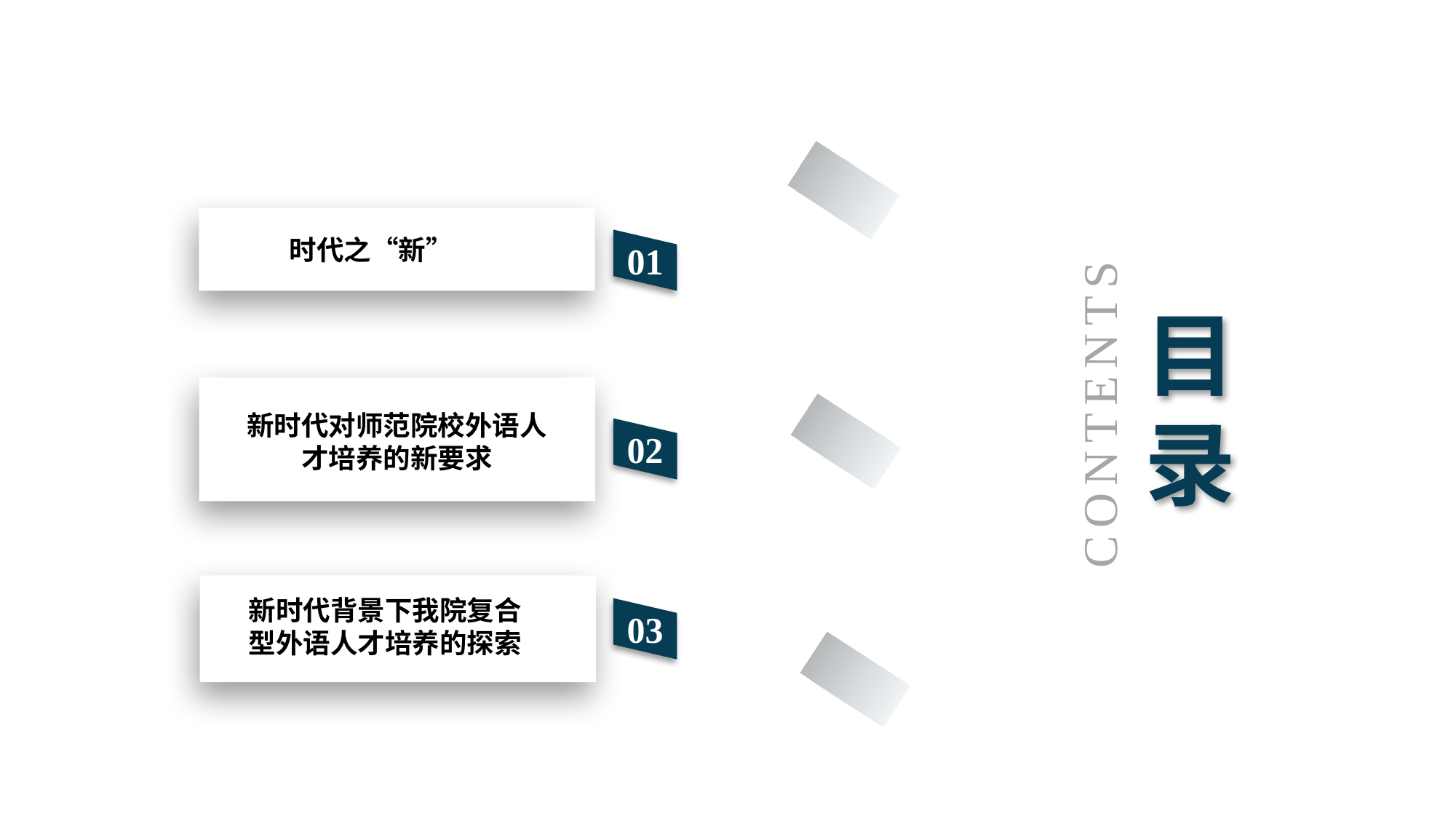

时代之“新”
01
目录

CONTENTS
新时代对师范院校外语人才培养的新要求

02

新时代背景下我院复合型外语人才培养的探索

03